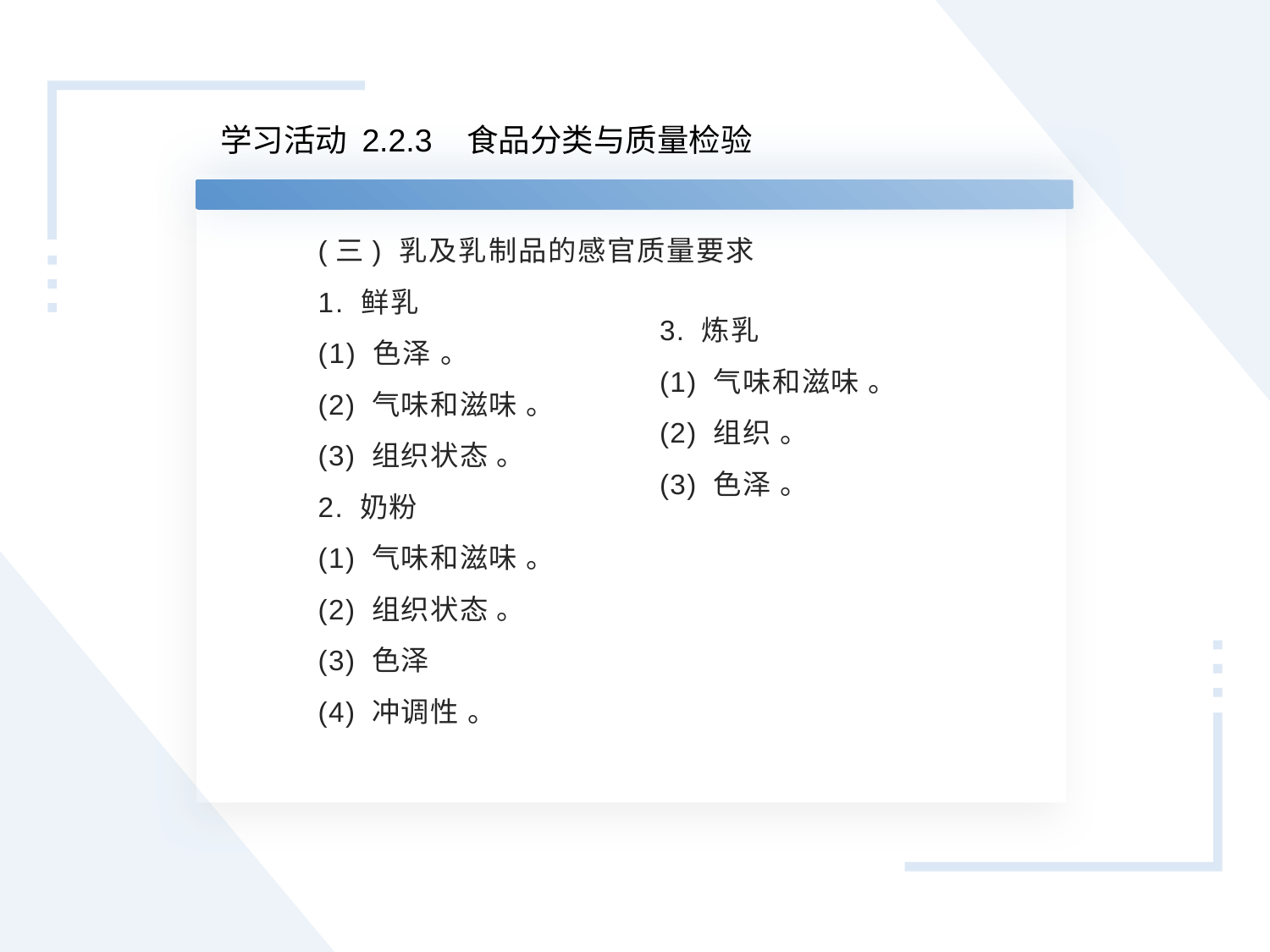

学习活动 2.2.3   食品分类与质量检验

(三) 乳及乳制品的感官质量要求
1. 鲜乳
(1) 色泽 。
(2) 气味和滋味 。
(3) 组织状态 。
2. 奶粉
(1) 气味和滋味 。
(2) 组织状态 。
(3) 色泽
(4) 冲调性 。

3. 炼乳
(1) 气味和滋味 。
(2) 组织 。
(3) 色泽 。